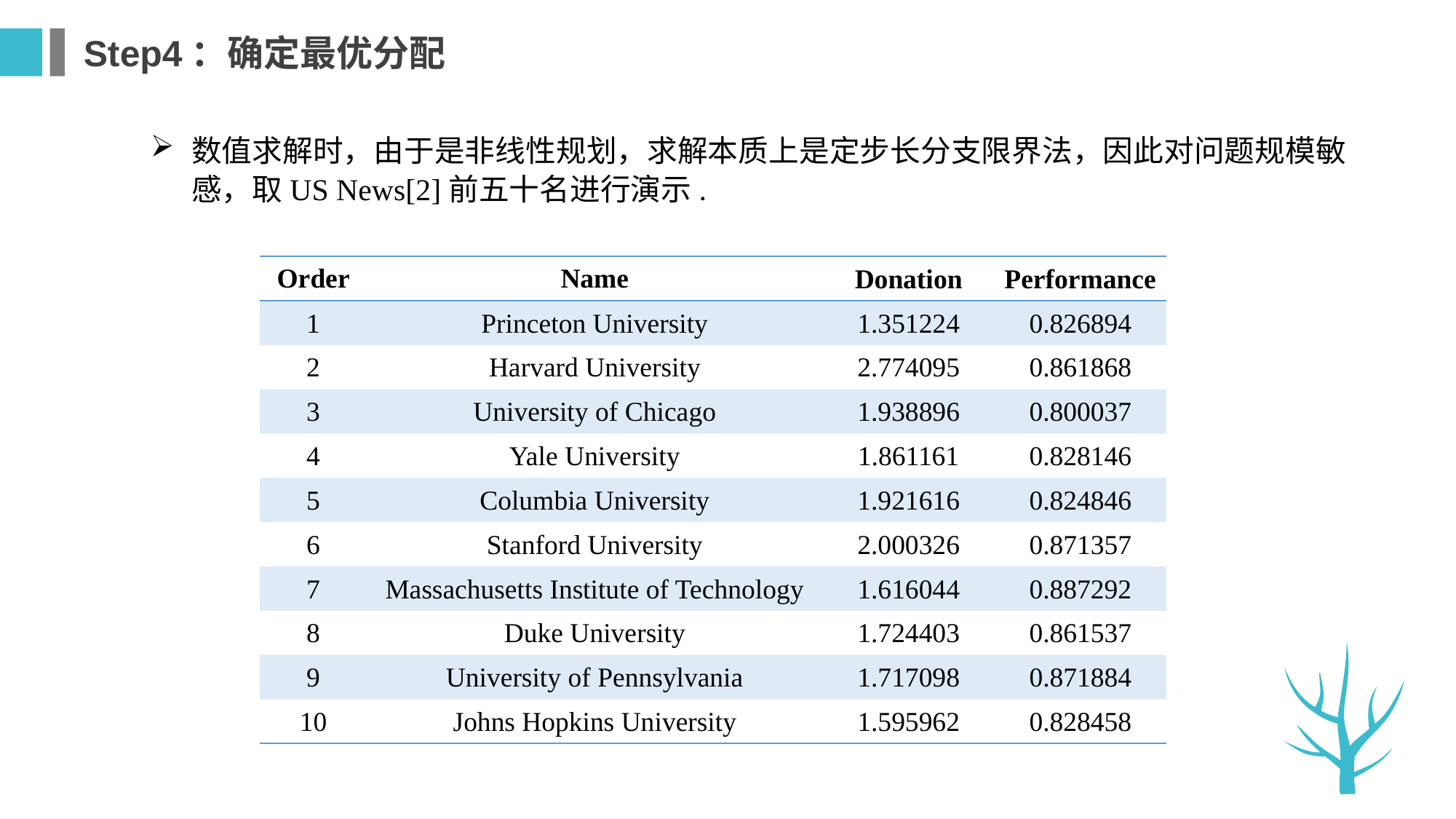

Step4：确定最优分配

数值求解时，由于是非线性规划，求解本质上是定步长分支限界法，因此对问题规模敏感，取US News[2]前五十名进行演示.
| Order | Name | Donation | Performance |
| --- | --- | --- | --- |
| 1 | Princeton University | 1.351224 | 0.826894 |
| 2 | Harvard University | 2.774095 | 0.861868 |
| 3 | University of Chicago | 1.938896 | 0.800037 |
| 4 | Yale University | 1.861161 | 0.828146 |
| 5 | Columbia University | 1.921616 | 0.824846 |
| 6 | Stanford University | 2.000326 | 0.871357 |
| 7 | Massachusetts Institute of Technology | 1.616044 | 0.887292 |
| 8 | Duke University | 1.724403 | 0.861537 |
| 9 | University of Pennsylvania | 1.717098 | 0.871884 |
| 10 | Johns Hopkins University | 1.595962 | 0.828458 |